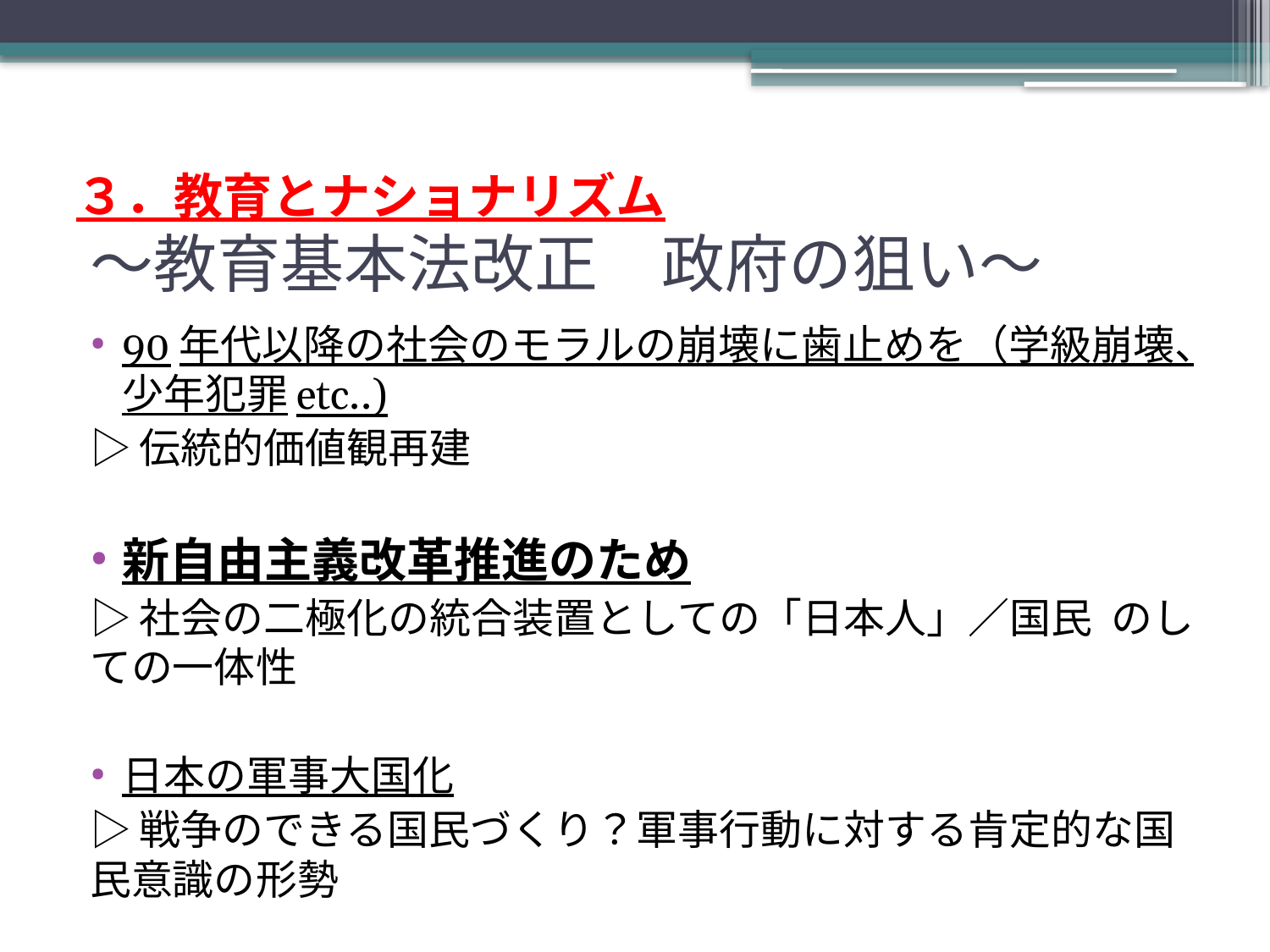

# ３．教育とナショナリズム ～教育基本法改正　政府の狙い～
90年代以降の社会のモラルの崩壊に歯止めを（学級崩壊、少年犯罪etc..)
▷伝統的価値観再建

新自由主義改革推進のため
▷社会の二極化の統合装置としての「日本人」／国民  のしての一体性

日本の軍事大国化
▷戦争のできる国民づくり？軍事行動に対する肯定的な国民意識の形勢